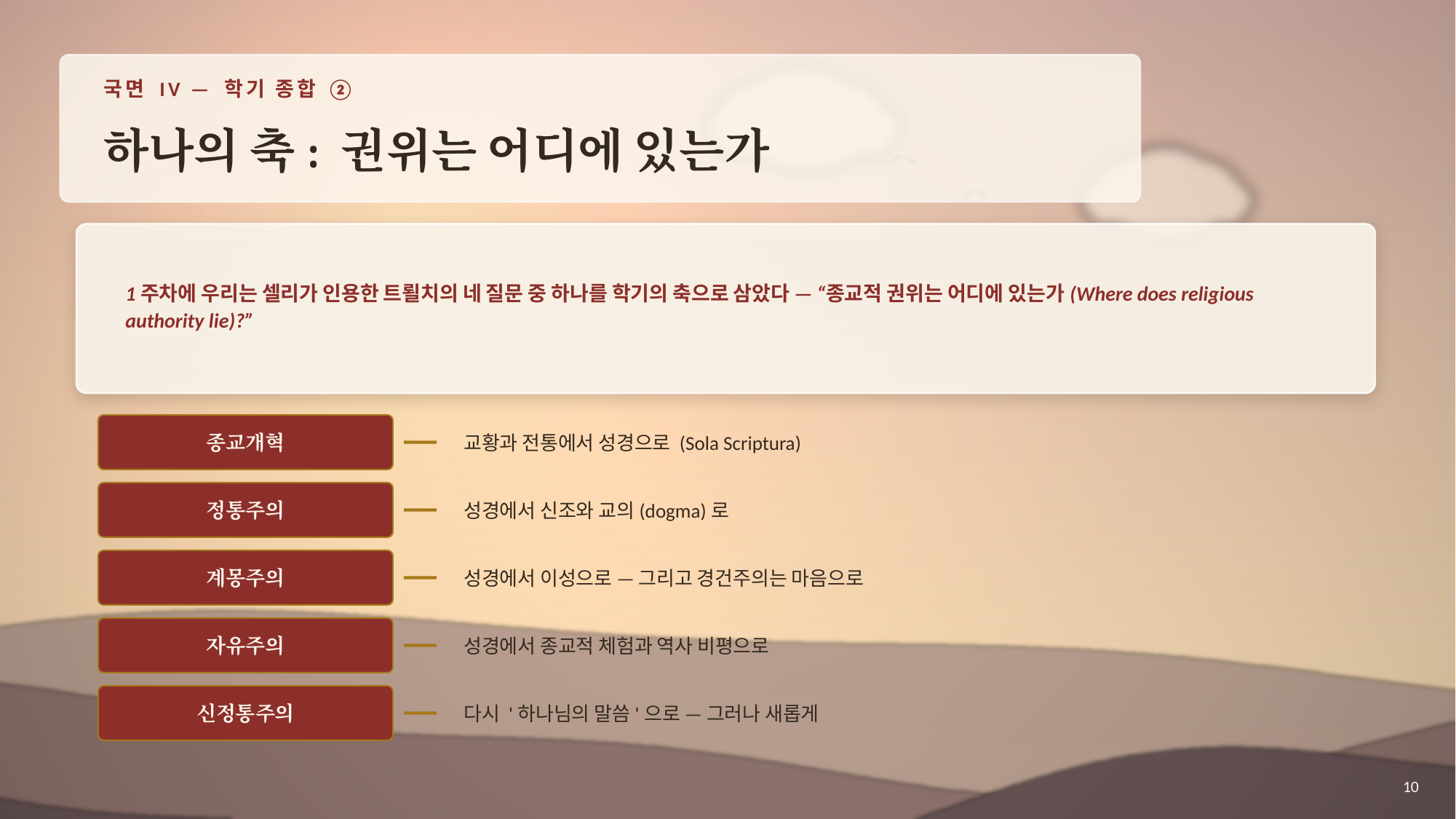

국면 IV — 학기 종합 ②
하나의 축: 권위는 어디에 있는가

1주차에 우리는 셀리가 인용한 트뢸치의 네 질문 중 하나를 학기의 축으로 삼았다 — “종교적 권위는 어디에 있는가(Where does religious authority lie)?”

종교개혁
교황과 전통에서 성경으로 (Sola Scriptura)

정통주의
성경에서 신조와 교의(dogma)로

계몽주의
성경에서 이성으로 — 그리고 경건주의는 마음으로

자유주의
성경에서 종교적 체험과 역사 비평으로

신정통주의
다시 '하나님의 말씀'으로 — 그러나 새롭게

10